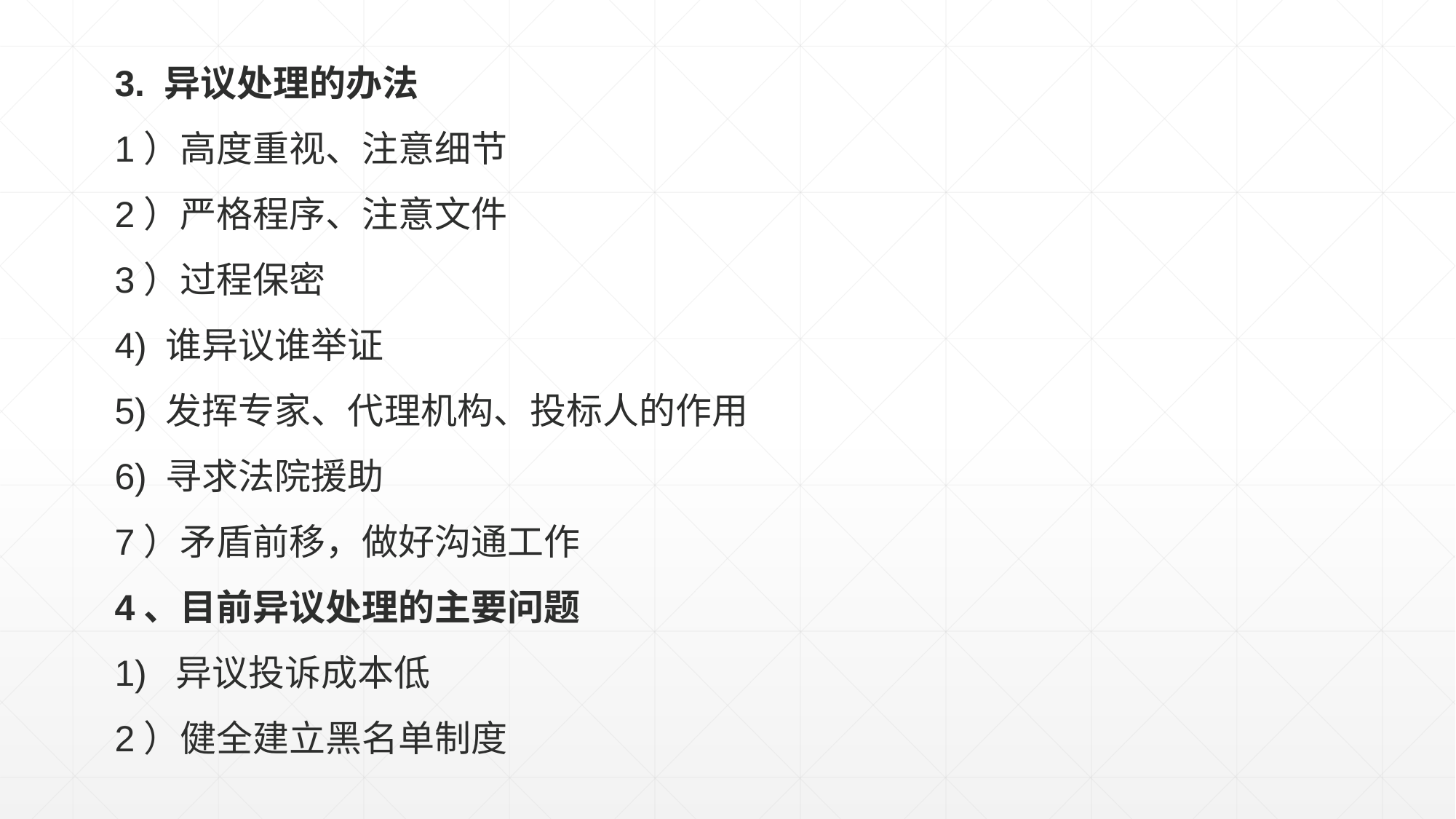

3. 异议处理的办法
1）高度重视、注意细节
2）严格程序、注意文件
3）过程保密
4) 谁异议谁举证
5) 发挥专家、代理机构、投标人的作用
6) 寻求法院援助
7）矛盾前移，做好沟通工作
4、目前异议处理的主要问题
1)  异议投诉成本低
2）健全建立黑名单制度